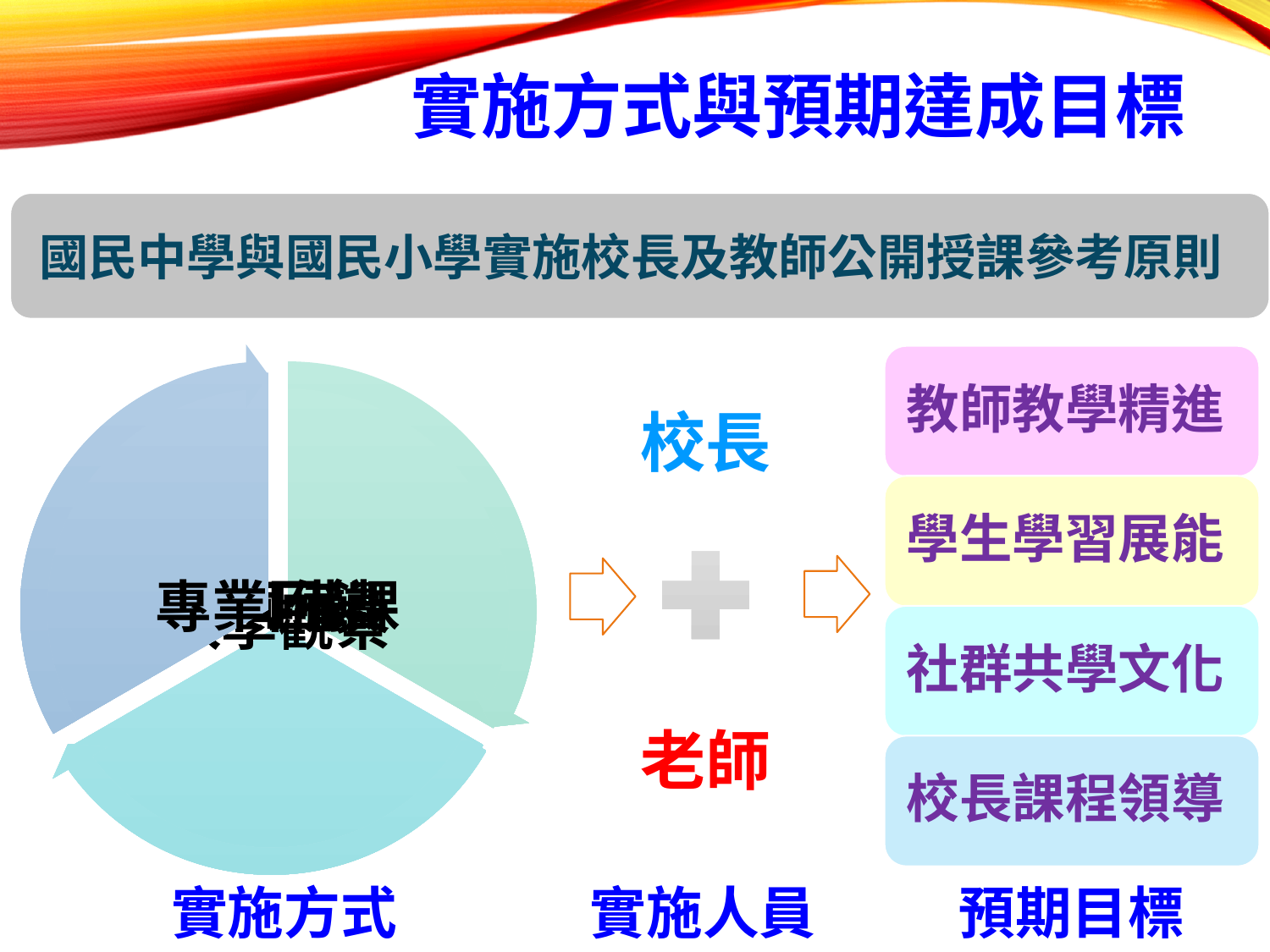

# 實施方式與預期達成目標
 國民中學與國民小學實施校長及教師公開授課參考原則

共同備課
教學觀察
專業回饋
教師教學精進

學生學習展能

社群共學文化

校長課程領導

預期目標
校長

老師
實施人員
實施方式